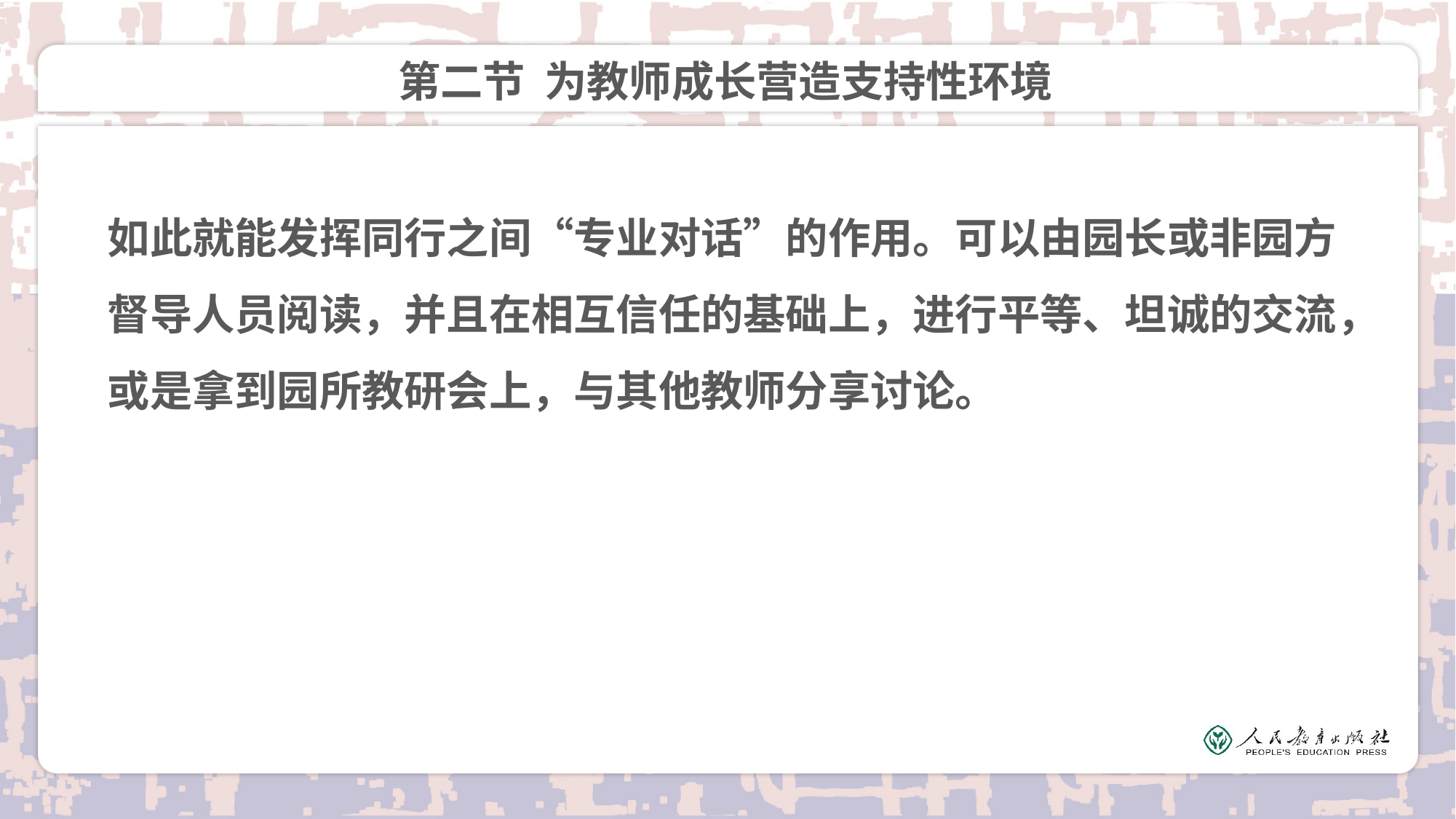

# 第二节  为教师成长营造支持性环境
如此就能发挥同行之间“专业对话”的作用。可以由园长或非园方督导人员阅读，并且在相互信任的基础上，进行平等、坦诚的交流，或是拿到园所教研会上，与其他教师分享讨论。